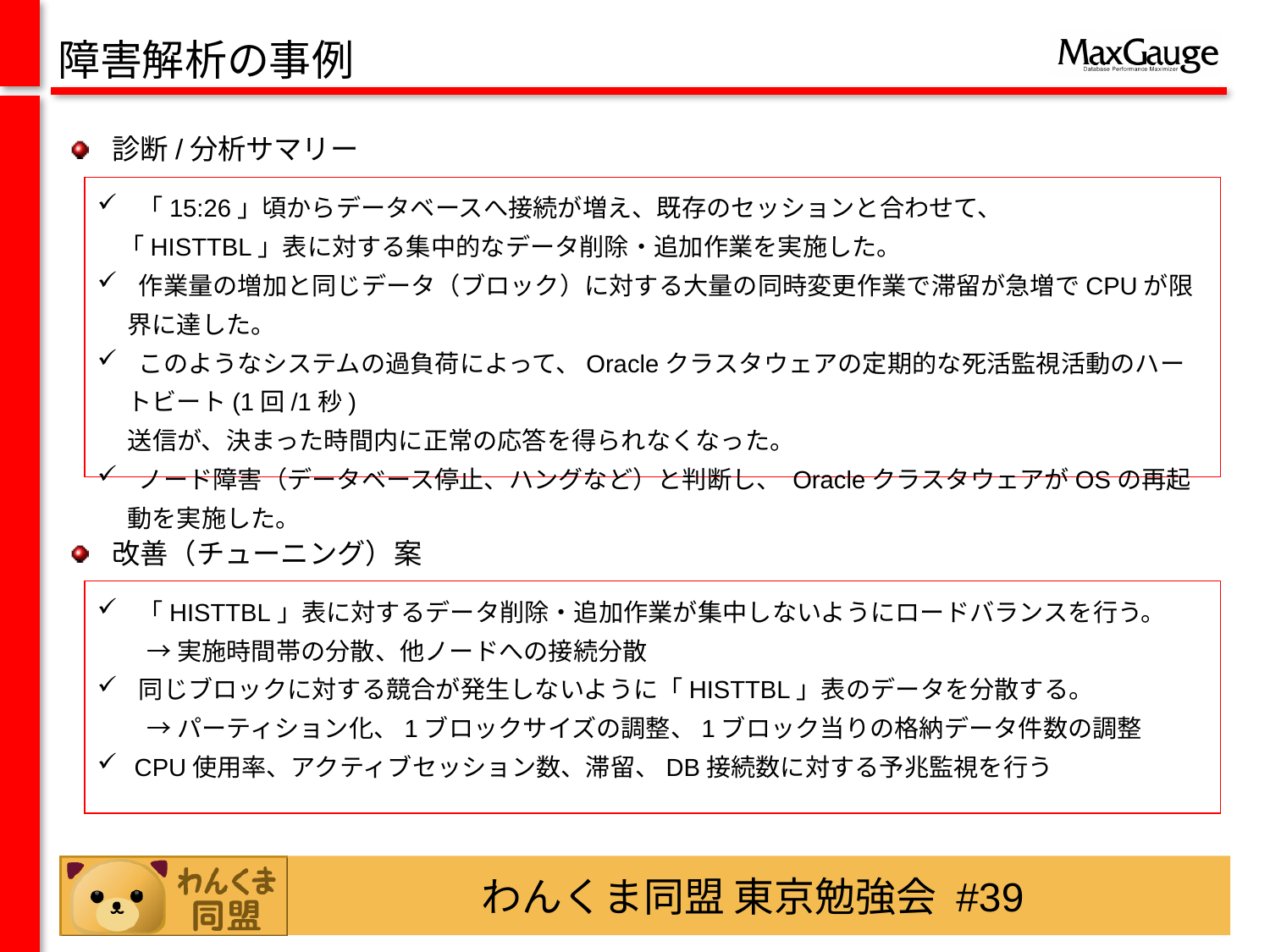

障害解析の事例
 診断/分析サマリー
 「15:26」頃からデータベースへ接続が増え、既存のセッションと合わせて、
   「HISTTBL」表に対する集中的なデータ削除・追加作業を実施した。
 作業量の増加と同じデータ（ブロック）に対する大量の同時変更作業で滞留が急増でCPUが限界に達した。
 このようなシステムの過負荷によって、Oracleクラスタウェアの定期的な死活監視活動のハートビート(1回/1秒)
　 送信が、決まった時間内に正常の応答を得られなくなった。
 ノード障害（データベース停止、ハングなど）と判断し、 OracleクラスタウェアがOSの再起動を実施した。
 改善（チューニング）案
 「HISTTBL」表に対するデータ削除・追加作業が集中しないようにロードバランスを行う。
　　→ 実施時間帯の分散、他ノードへの接続分散
 同じブロックに対する競合が発生しないように「HISTTBL」表のデータを分散する。
　　→ パーティション化、1ブロックサイズの調整、1ブロック当りの格納データ件数の調整
 CPU使用率、アクティブセッション数、滞留、DB接続数に対する予兆監視を行う